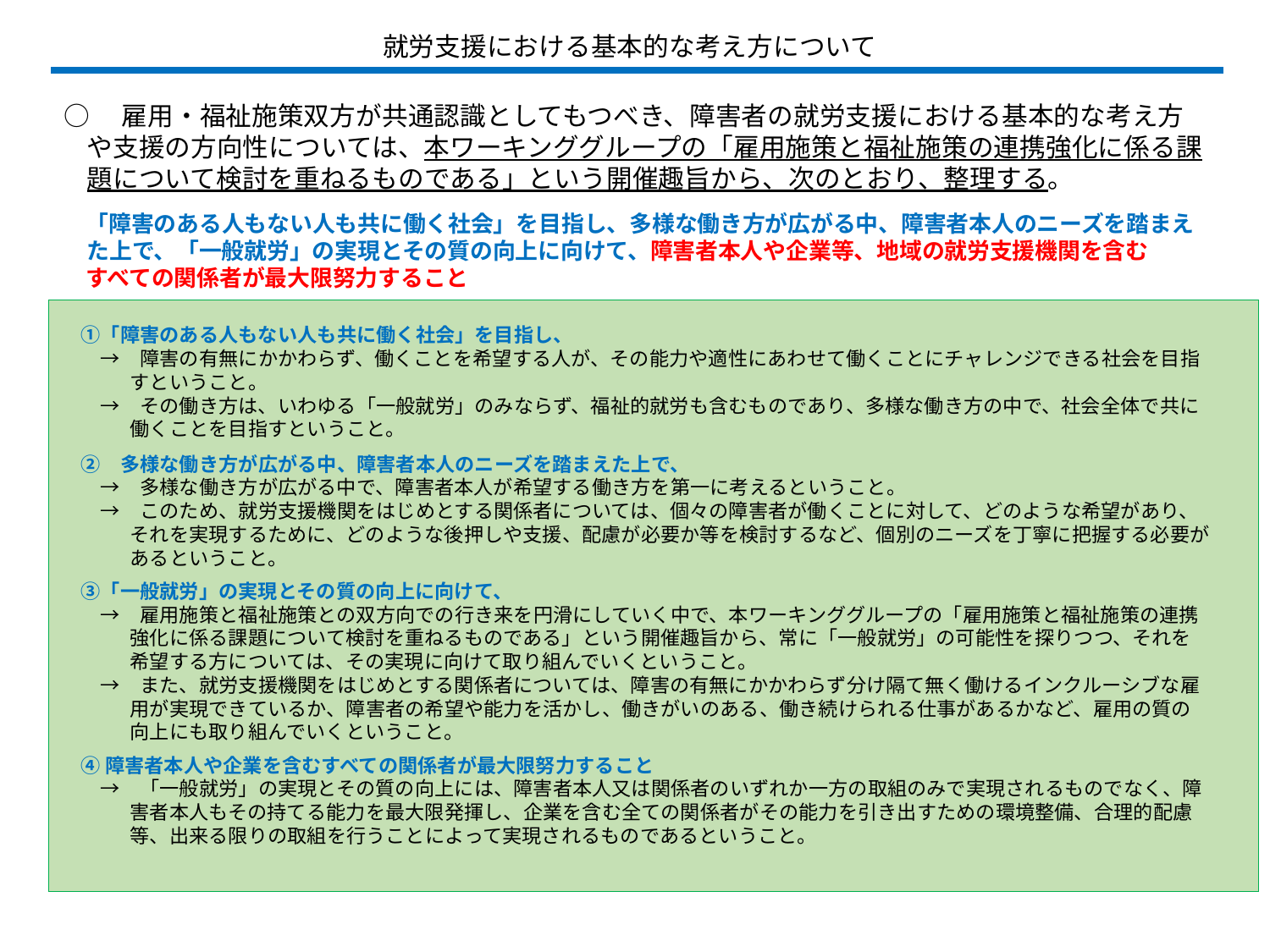

就労支援における基本的な考え方について
○　雇用・福祉施策双方が共通認識としてもつべき、障害者の就労支援における基本的な考え方や支援の方向性については、本ワーキンググループの「雇用施策と福祉施策の連携強化に係る課題について検討を重ねるものである」という開催趣旨から、次のとおり、整理する。

　「障害のある人もない人も共に働く社会」を目指し、多様な働き方が広がる中、障害者本人のニーズを踏まえた上で、「一般就労」の実現とその質の向上に向けて、障害者本人や企業等、地域の就労支援機関を含む
　すべての関係者が最大限努力すること

　①「障害のある人もない人も共に働く社会」を目指し、
　　→　障害の有無にかかわらず、働くことを希望する人が、その能力や適性にあわせて働くことにチャレンジできる社会を目指すということ。
　　→　その働き方は、いわゆる「一般就労」のみならず、福祉的就労も含むものであり、多様な働き方の中で、社会全体で共に働くことを目指すということ。

　②　多様な働き方が広がる中、障害者本人のニーズを踏まえた上で、
　　→　多様な働き方が広がる中で、障害者本人が希望する働き方を第一に考えるということ。
　　→　このため、就労支援機関をはじめとする関係者については、個々の障害者が働くことに対して、どのような希望があり、それを実現するために、どのような後押しや支援、配慮が必要か等を検討するなど、個別のニーズを丁寧に把握する必要があるということ。

　③「一般就労」の実現とその質の向上に向けて、
　　→　雇用施策と福祉施策との双方向での行き来を円滑にしていく中で、本ワーキンググループの「雇用施策と福祉施策の連携強化に係る課題について検討を重ねるものである」という開催趣旨から、常に「一般就労」の可能性を探りつつ、それを希望する方については、その実現に向けて取り組んでいくということ。
　　→　また、就労支援機関をはじめとする関係者については、障害の有無にかかわらず分け隔て無く働けるインクルーシブな雇用が実現できているか、障害者の希望や能力を活かし、働きがいのある、働き続けられる仕事があるかなど、雇用の質の向上にも取り組んでいくということ。

　④ 障害者本人や企業を含むすべての関係者が最大限努力すること
　　→　「一般就労」の実現とその質の向上には、障害者本人又は関係者のいずれか一方の取組のみで実現されるものでなく、障害者本人もその持てる能力を最大限発揮し、企業を含む全ての関係者がその能力を引き出すための環境整備、合理的配慮等、出来る限りの取組を行うことによって実現されるものであるということ。